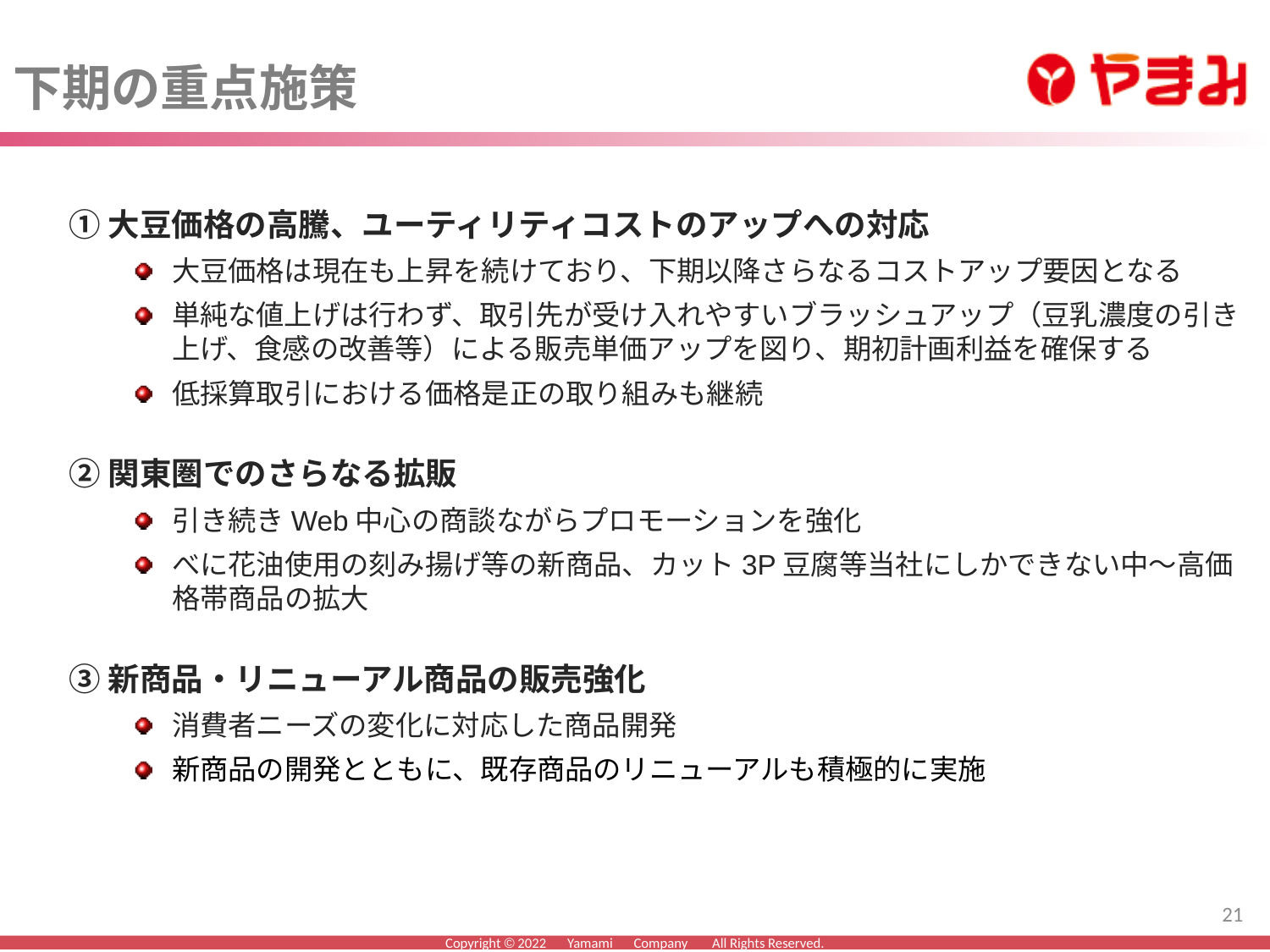

下期の重点施策
①大豆価格の高騰、ユーティリティコストのアップへの対応
大豆価格は現在も上昇を続けており、下期以降さらなるコストアップ要因となる
単純な値上げは行わず、取引先が受け入れやすいブラッシュアップ（豆乳濃度の引き上げ、食感の改善等）による販売単価アップを図り、期初計画利益を確保する
低採算取引における価格是正の取り組みも継続

②関東圏でのさらなる拡販
引き続きWeb中心の商談ながらプロモーションを強化
べに花油使用の刻み揚げ等の新商品、カット3P豆腐等当社にしかできない中～高価格帯商品の拡大

③新商品・リニューアル商品の販売強化
消費者ニーズの変化に対応した商品開発
新商品の開発とともに、既存商品のリニューアルも積極的に実施
21